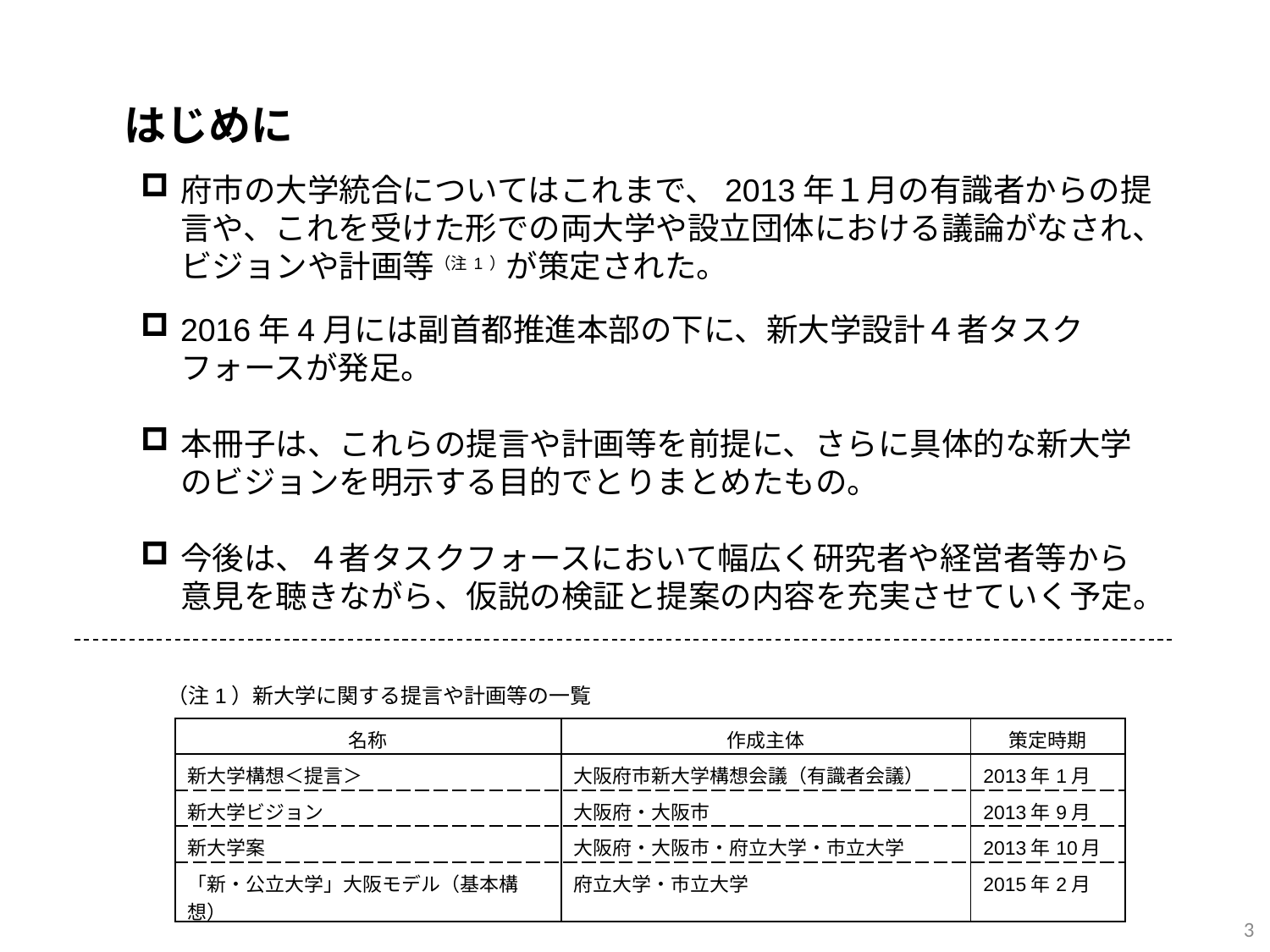

はじめに
府市の大学統合についてはこれまで、2013年１月の有識者からの提言や、これを受けた形での両大学や設立団体における議論がなされ、ビジョンや計画等（注1）が策定された。

2016年4月には副首都推進本部の下に、新大学設計４者タスクフォースが発足。

本冊子は、これらの提言や計画等を前提に、さらに具体的な新大学のビジョンを明示する目的でとりまとめたもの。

今後は、４者タスクフォースにおいて幅広く研究者や経営者等から意見を聴きながら、仮説の検証と提案の内容を充実させていく予定。
（注1）新大学に関する提言や計画等の一覧
| 名称 | 作成主体 | 策定時期 |
| --- | --- | --- |
| 新大学構想＜提言＞ | 大阪府市新大学構想会議（有識者会議） | 2013年1月 |
| 新大学ビジョン | 大阪府・大阪市 | 2013年9月 |
| 新大学案 | 大阪府・大阪市・府立大学・市立大学 | 2013年10月 |
| 「新・公立大学」大阪モデル（基本構想） | 府立大学・市立大学 | 2015年2月 |
3